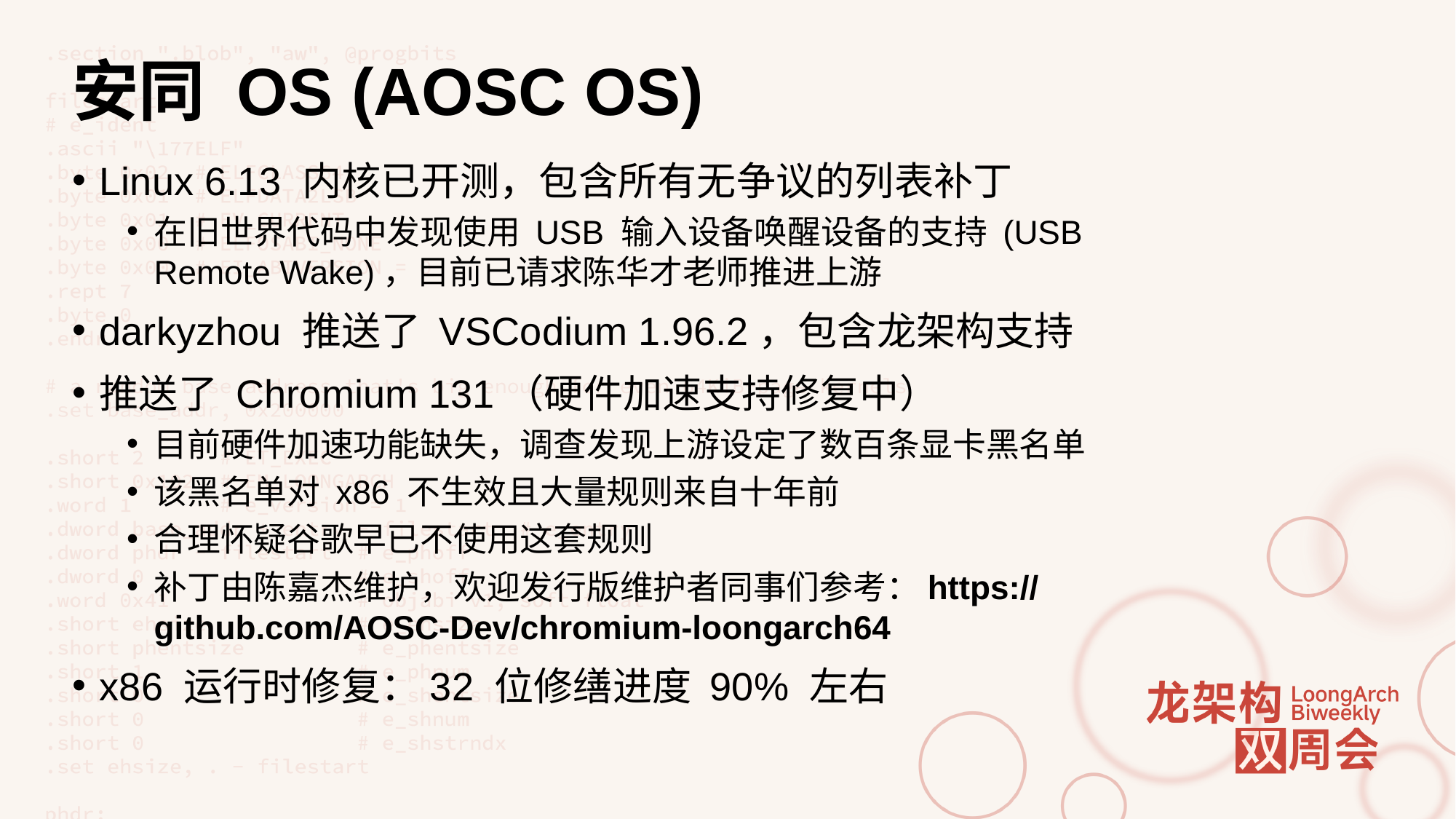

# 安同 OS (AOSC OS)
Linux 6.13 内核已开测，包含所有无争议的列表补丁
在旧世界代码中发现使用 USB 输入设备唤醒设备的支持 (USB Remote Wake)，目前已请求陈华才老师推进上游
darkyzhou 推送了 VSCodium 1.96.2，包含龙架构支持
推送了 Chromium 131（硬件加速支持修复中）
目前硬件加速功能缺失，调查发现上游设定了数百条显卡黑名单
该黑名单对 x86 不生效且大量规则来自十年前
合理怀疑谷歌早已不使用这套规则
补丁由陈嘉杰维护，欢迎发行版维护者同事们参考：https://github.com/AOSC-Dev/chromium-loongarch64
x86 运行时修复：32 位修缮进度 90% 左右